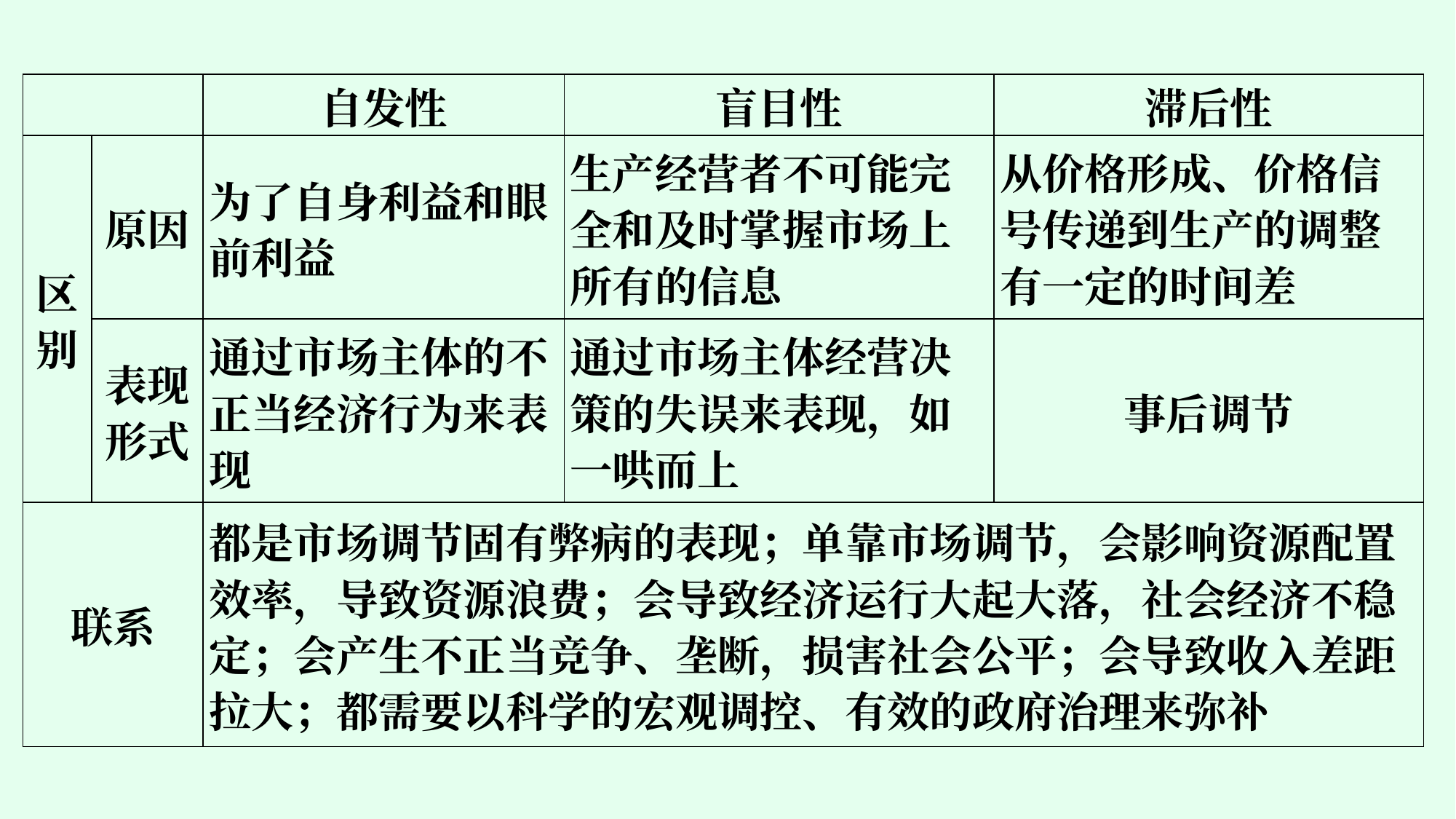

|  |  | 自发性 | 盲目性 | 滞后性 |
| --- | --- | --- | --- | --- |
| 区 别 | 原因 | 为了自身利益和眼前利益 | 生产经营者不可能完全和及时掌握市场上所有的信息 | 从价格形成、价格信号传递到生产的调整有一定的时间差 |
|  | 表现 形式 | 通过市场主体的不正当经济行为来表现 | 通过市场主体经营决策的失误来表现，如一哄而上 | 事后调节 |
| 联系 |  | 都是市场调节固有弊病的表现；单靠市场调节，会影响资源配置效率，导致资源浪费；会导致经济运行大起大落，社会经济不稳定；会产生不正当竞争、垄断，损害社会公平；会导致收入差距拉大；都需要以科学的宏观调控、有效的政府治理来弥补 |  |  |